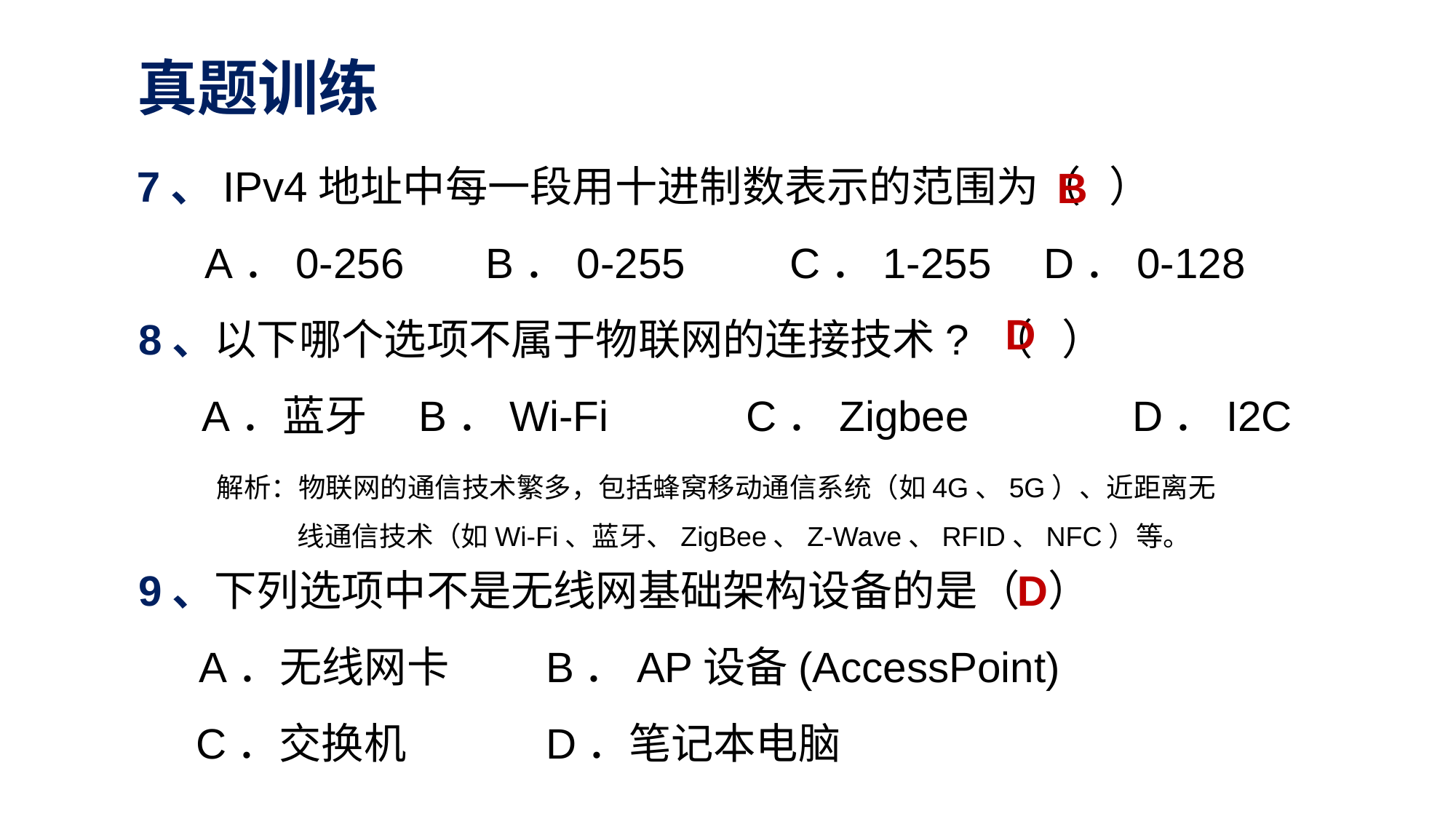

真题训练
7、IPv4地址中每一段用十进制数表示的范围为（   ）
A．0-256	   B．0-255	 C．1-255	    D．0-128
8、以下哪个选项不属于物联网的连接技术? （   ）
A．蓝牙	B．Wi-Fi    	C．Zigbee	     D．I2C
B
D
解析：物联网的通信技术繁多，包括蜂窝移动通信系统（如4G、5G）、近距离无线通信技术（如Wi-Fi、蓝牙、ZigBee、Z-Wave、RFID、NFC）等。
9、下列选项中不是无线网基础架构设备的是（   ）
A．无线网卡	         B．AP设备(AccessPoint)
C．交换机	         D．笔记本电脑
D